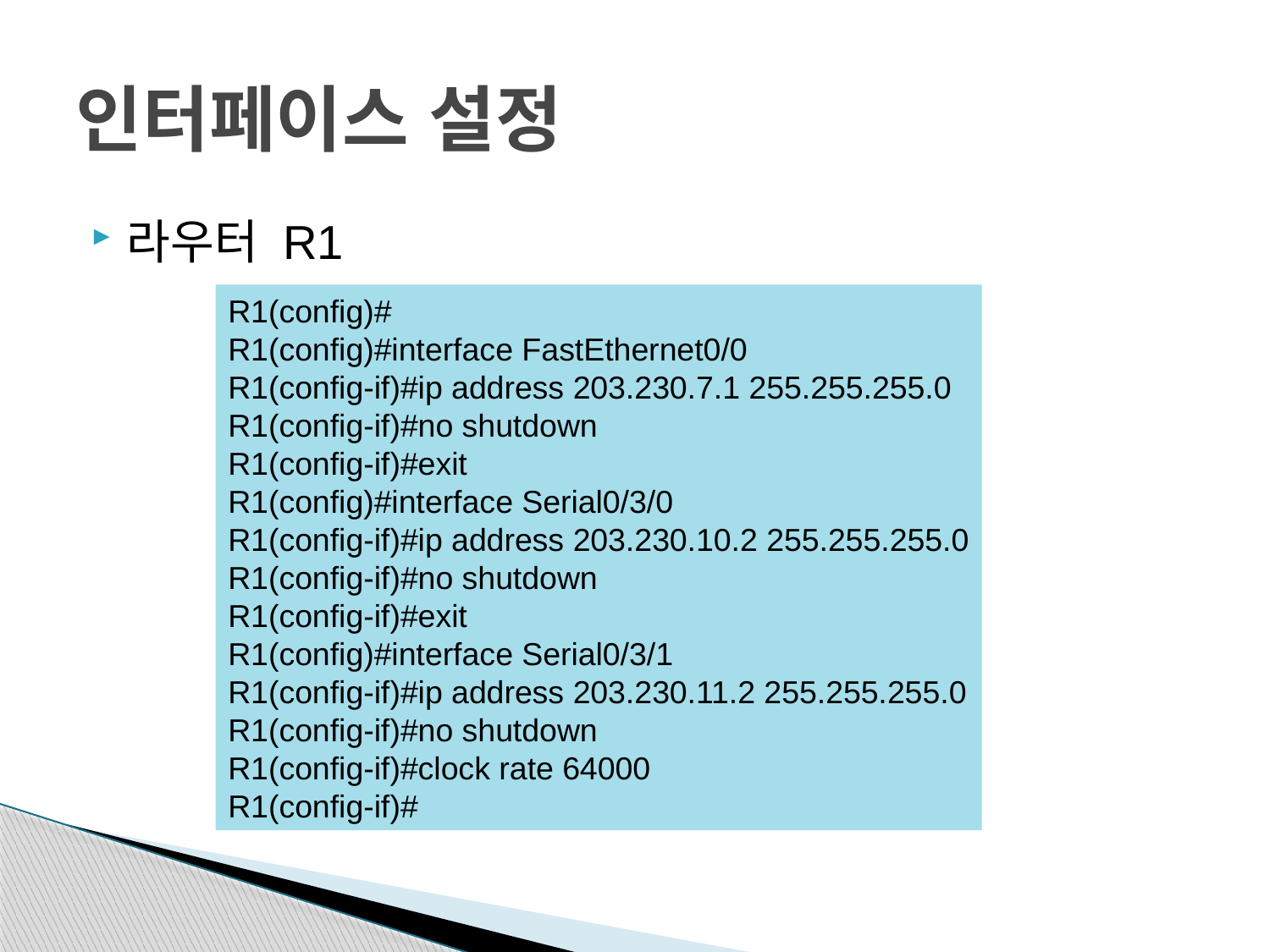

# 인터페이스 설정
라우터 R1
R1(config)#
R1(config)#interface FastEthernet0/0
R1(config-if)#ip address 203.230.7.1 255.255.255.0
R1(config-if)#no shutdown
R1(config-if)#exit
R1(config)#interface Serial0/3/0
R1(config-if)#ip address 203.230.10.2 255.255.255.0
R1(config-if)#no shutdown
R1(config-if)#exit
R1(config)#interface Serial0/3/1
R1(config-if)#ip address 203.230.11.2 255.255.255.0
R1(config-if)#no shutdown
R1(config-if)#clock rate 64000
R1(config-if)#